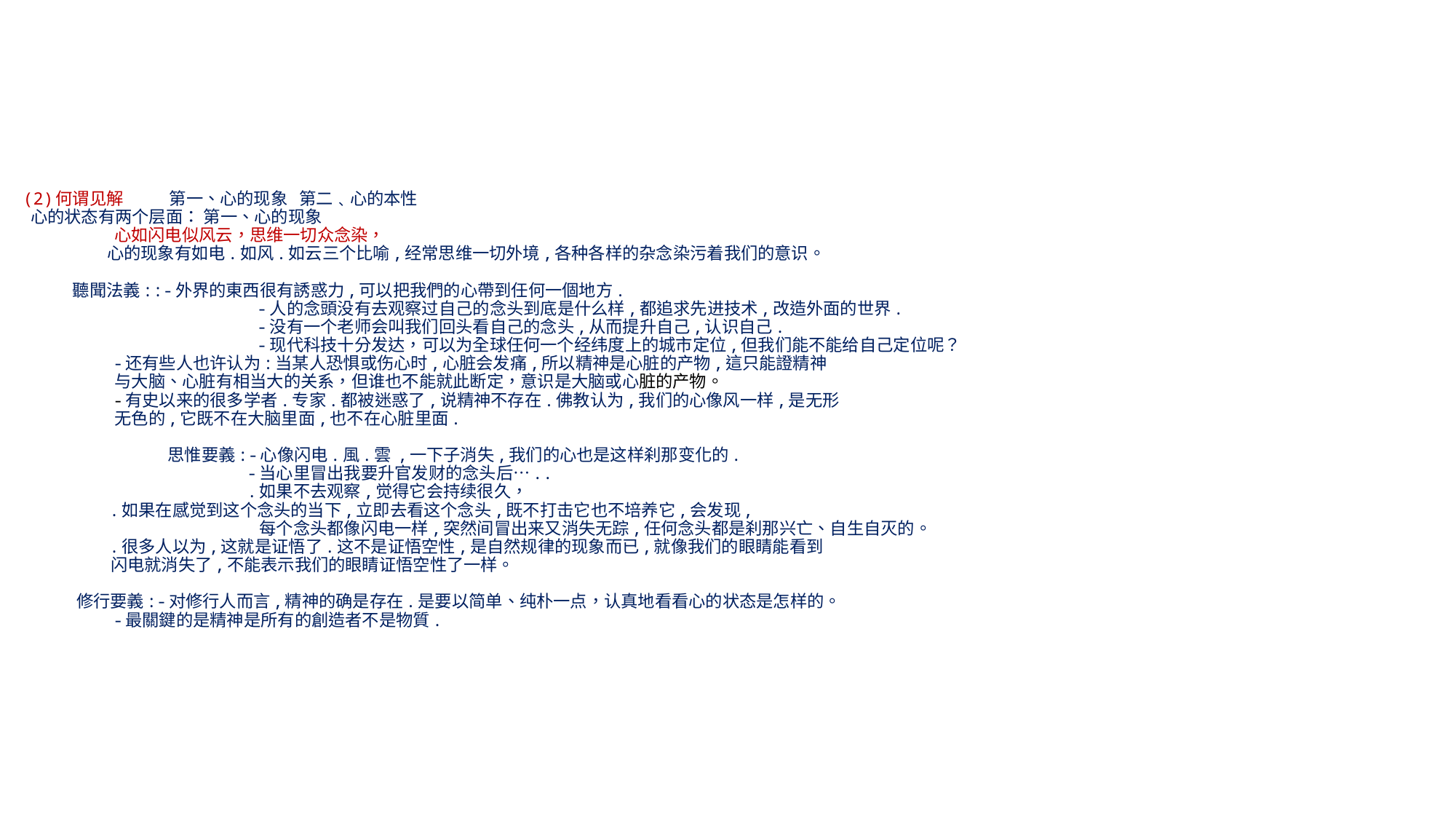

# (2)何谓见解            第一、心的现象   第二﹑心的本性 心的状态有两个层面： 第一、心的现象 心如闪电似风云，思维一切众念染， 心的现象有如电.如风.如云三个比喻,经常思维一切外境,各种各样的杂念染污着我们的意识。 聽聞法義::-外界的東西很有誘惑力,可以把我們的心帶到任何一個地方. -人的念頭没有去观察过自己的念头到底是什么样,都追求先进技术,改造外面的世界. -没有一个老师会叫我们回头看自己的念头,从而提升自己,认识自己. -现代科技十分发达，可以为全球任何一个经纬度上的城市定位,但我们能不能给自己定位呢？ -还有些人也许认为:当某人恐惧或伤心时,心脏会发痛,所以精神是心脏的产物,這只能證精神 与大脑、心脏有相当大的关系，但谁也不能就此断定，意识是大脑或心脏的产物。 -有史以来的很多学者.专家.都被迷惑了,说精神不存在.佛教认为,我们的心像风一样,是无形 无色的,它既不在大脑里面,也不在心脏里面. 思惟要義:-心像闪电.風.雲 ,一下子消失,我们的心也是这样刹那变化的. -当心里冒出我要升官发财的念头后….. .如果不去观察,觉得它会持续很久， .如果在感觉到这个念头的当下,立即去看这个念头,既不打击它也不培养它,会发现, 每个念头都像闪电一样,突然间冒出来又消失无踪,任何念头都是刹那兴亡、自生自灭的。 .很多人以为,这就是证悟了.这不是证悟空性,是自然规律的现象而已,就像我们的眼睛能看到 闪电就消失了,不能表示我们的眼睛证悟空性了一样。 修行要義:-对修行人而言,精神的确是存在.是要以简单、纯朴一点，认真地看看心的状态是怎样的。 -最關鍵的是精神是所有的創造者不是物質.